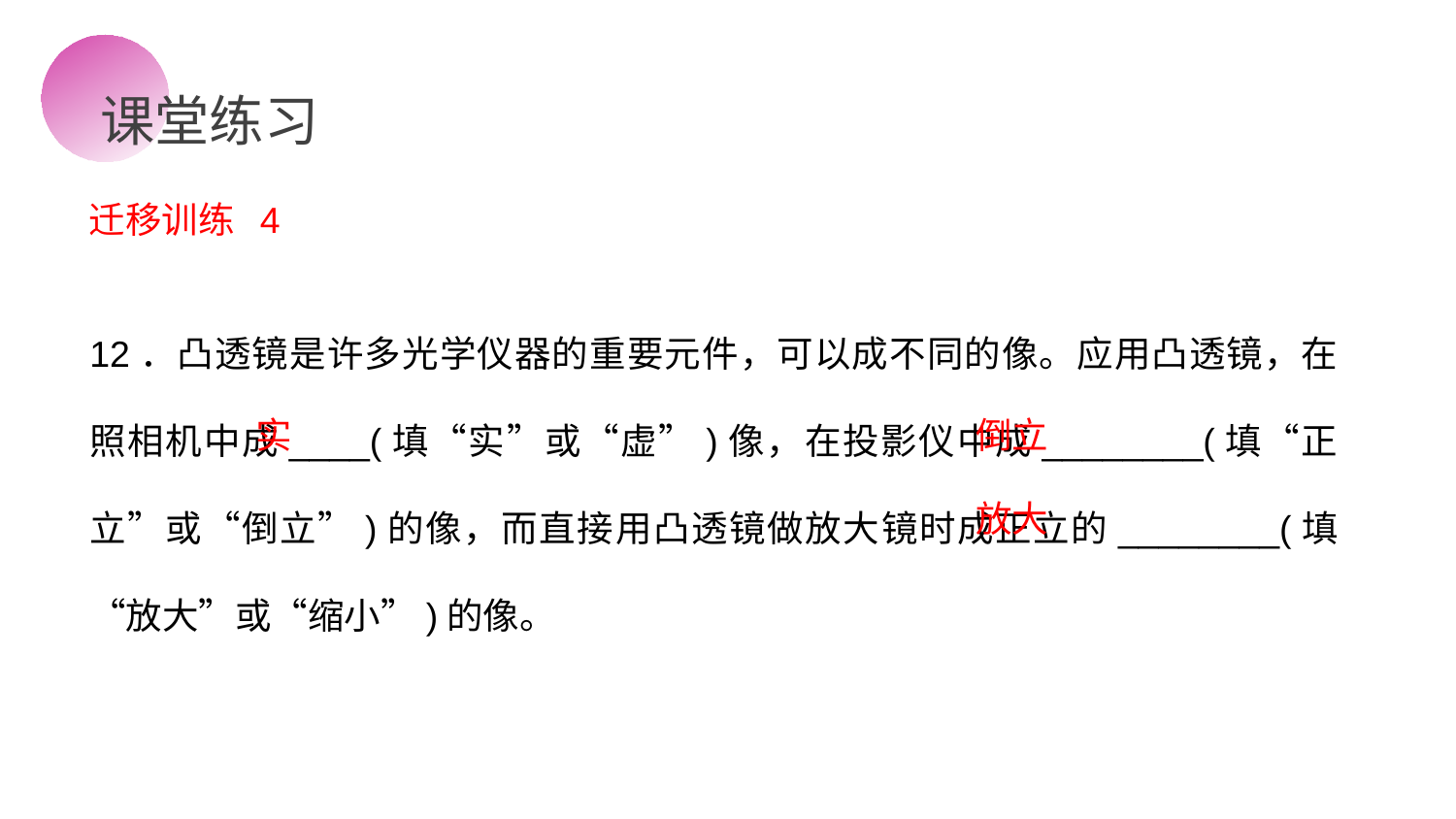

课堂练习
迁移训练  4
12．凸透镜是许多光学仪器的重要元件，可以成不同的像。应用凸透镜，在照相机中成____(填“实”或“虚”)像，在投影仪中成________(填“正立”或“倒立”)的像，而直接用凸透镜做放大镜时成正立的________(填“放大”或“缩小”)的像。
实
倒立
放大